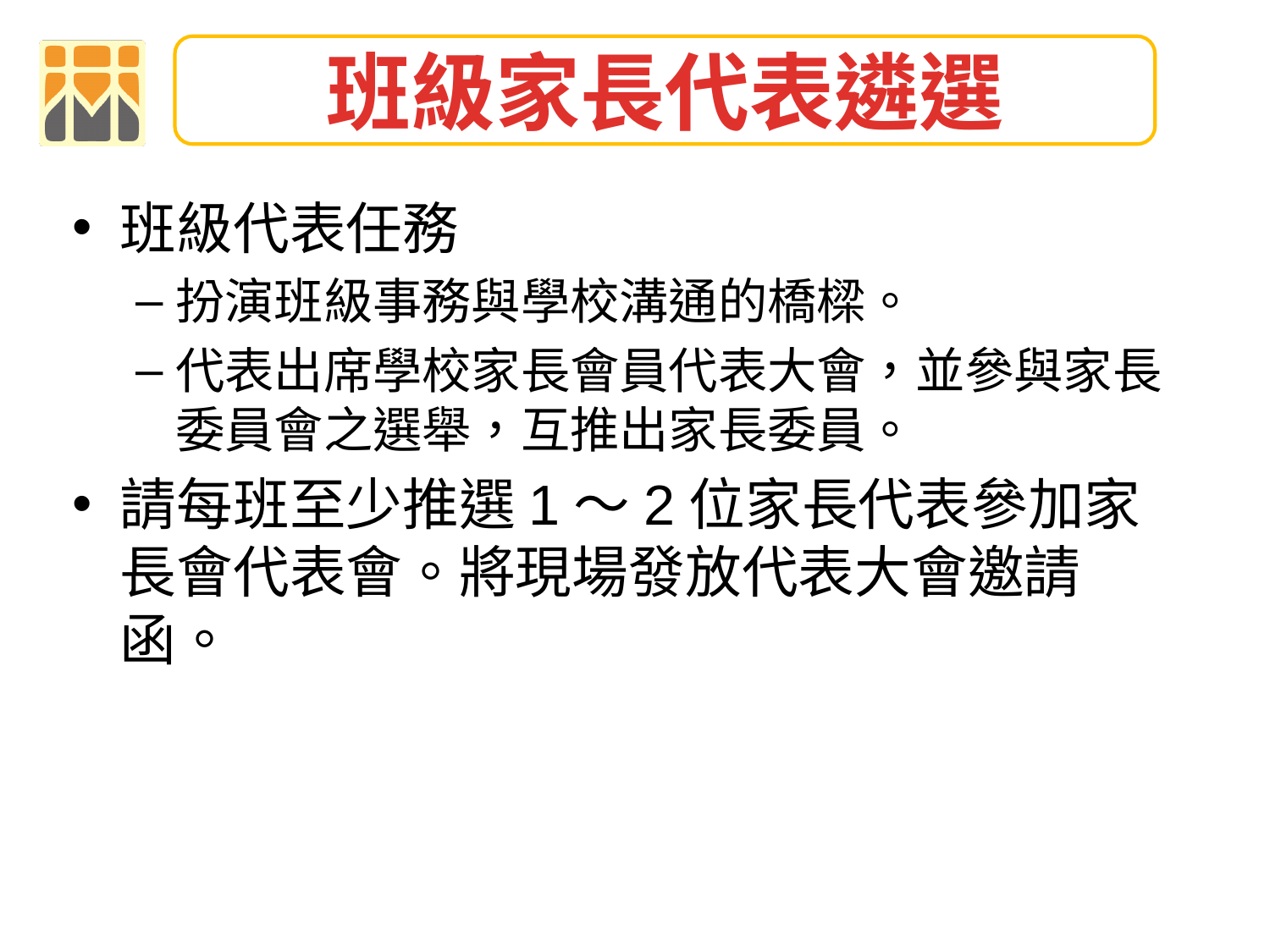

班級家長代表遴選
班級代表任務
扮演班級事務與學校溝通的橋樑。
代表出席學校家長會員代表大會，並參與家長委員會之選舉，互推出家長委員。
請每班至少推選1～2位家長代表參加家長會代表會。將現場發放代表大會邀請函。